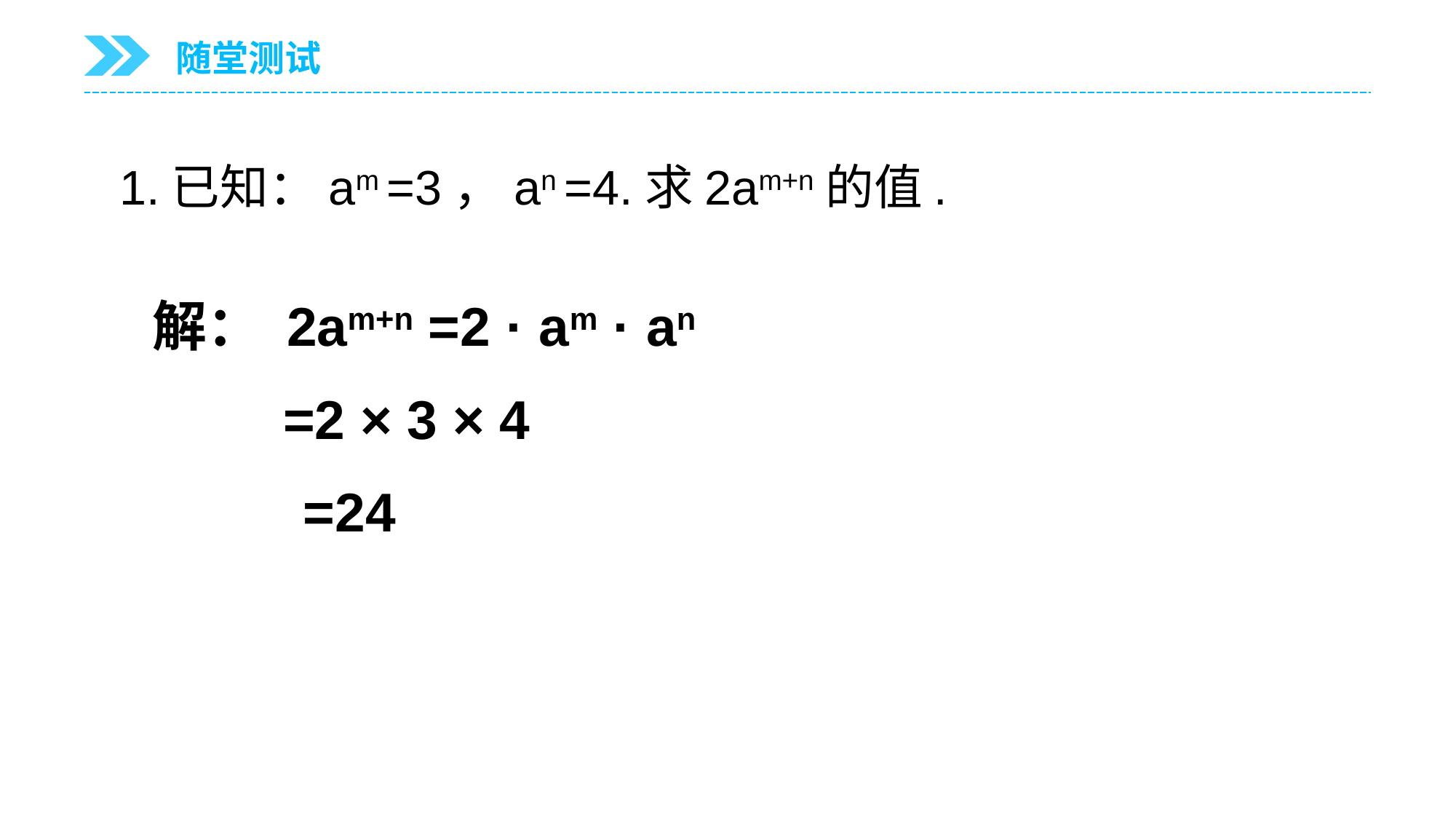

随堂测试
1.已知：am =3，an =4.求2am+n的值.
解： 2am+n =2 · am · an
               =2 × 3 × 4
          =24